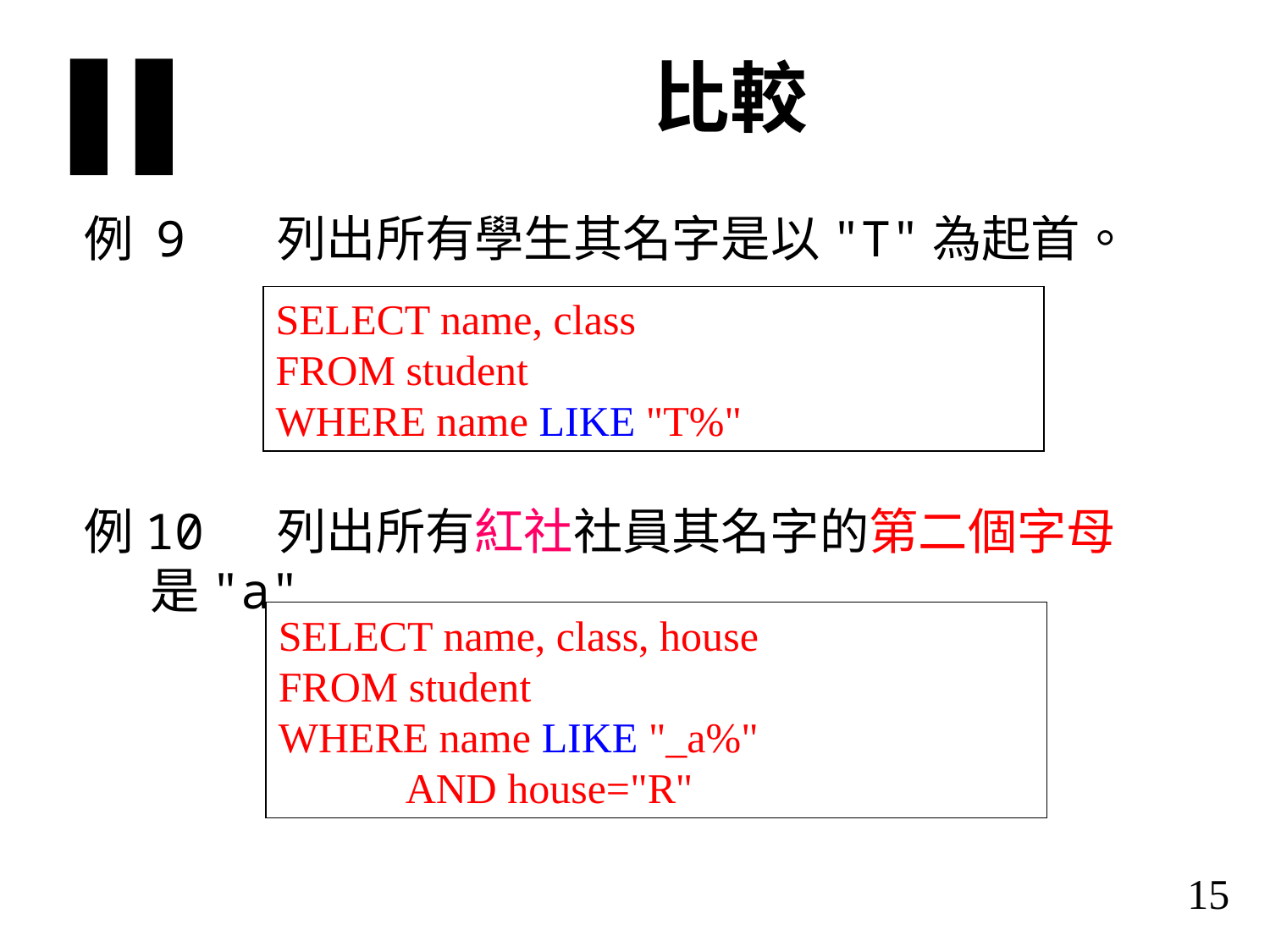

II
比較
例 9	列出所有學生其名字是以"T"為起首。
SELECT name, class
FROM student
WHERE name LIKE "T%"
例10	列出所有紅社社員其名字的第二個字母是"a"
SELECT name, class, house
FROM student
WHERE name LIKE "_a%"
	AND house="R"
15